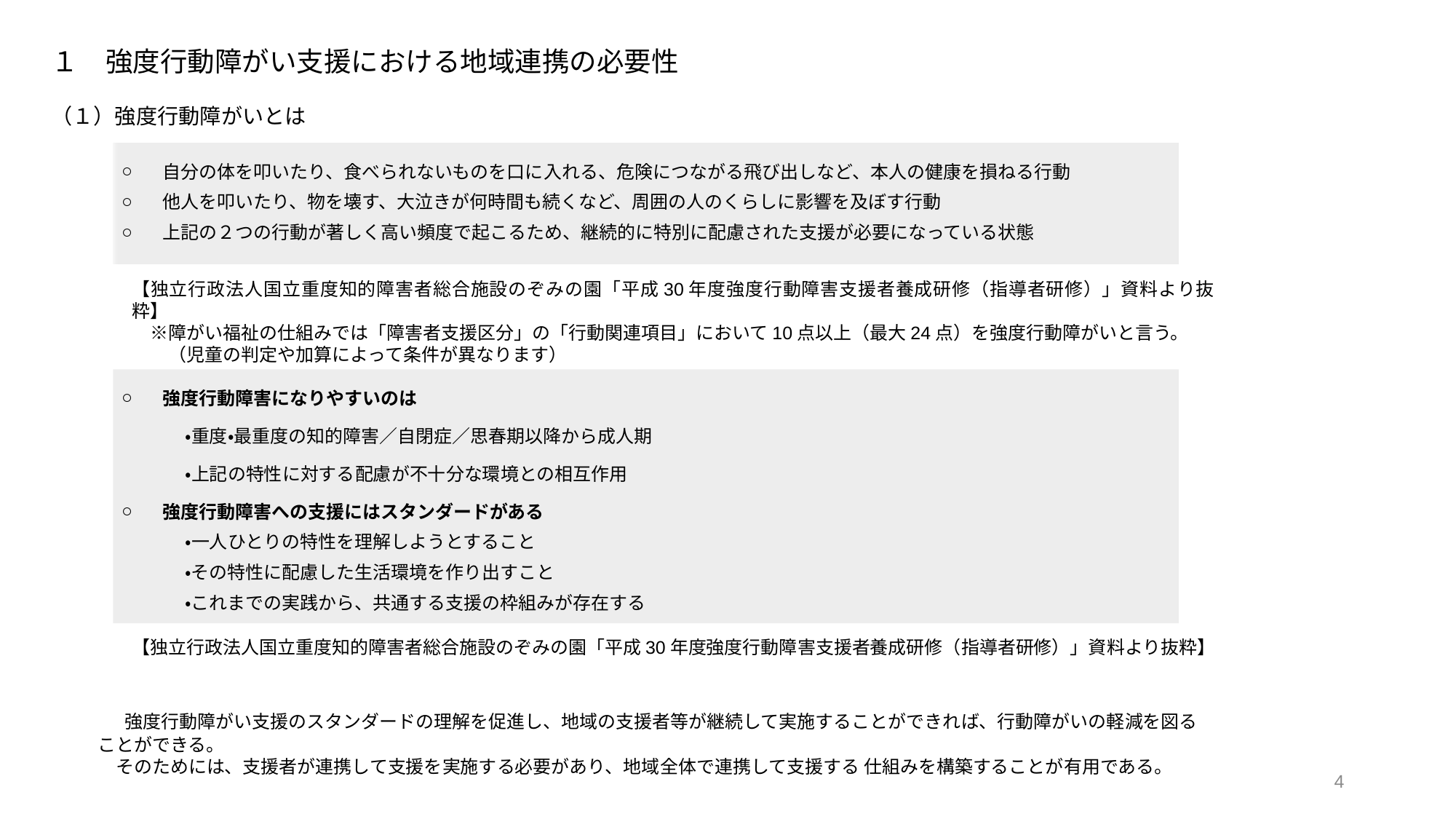

１　強度行動障がい支援における地域連携の必要性

（１）強度行動障がいとは
自分の体を叩いたり、食べられないものを口に入れる、危険につながる飛び出しなど、本人の健康を損ねる行動
他人を叩いたり、物を壊す、大泣きが何時間も続くなど、周囲の人のくらしに影響を及ぼす行動
上記の２つの行動が著しく高い頻度で起こるため、継続的に特別に配慮された支援が必要になっている状態
【独立行政法人国立重度知的障害者総合施設のぞみの園「平成30年度強度行動障害支援者養成研修（指導者研修）」資料より抜粋】
　※障がい福祉の仕組みでは「障害者支援区分」の「行動関連項目」において10点以上（最大24点）を強度行動障がいと言う。
　　（児童の判定や加算によって条件が異なります）
強度行動障害になりやすいのは
・重度・最重度の知的障害／自閉症／思春期以降から成人期
・上記の特性に対する配慮が不十分な環境との相互作用
強度行動障害への支援にはスタンダードがある
・一人ひとりの特性を理解しようとすること
・その特性に配慮した生活環境を作り出すこと
・これまでの実践から、共通する支援の枠組みが存在する
【独立行政法人国立重度知的障害者総合施設のぞみの園「平成30年度強度行動障害支援者養成研修（指導者研修）」資料より抜粋】
　　　強度行動障がい支援のスタンダードの理解を促進し、地域の支援者等が継続して実施することができれば、行動障がいの軽減を図る
　　　ことができる。
　　　　そのためには、支援者が連携して支援を実施する必要があり、地域全体で連携して支援する 仕組みを構築することが有用である。
4